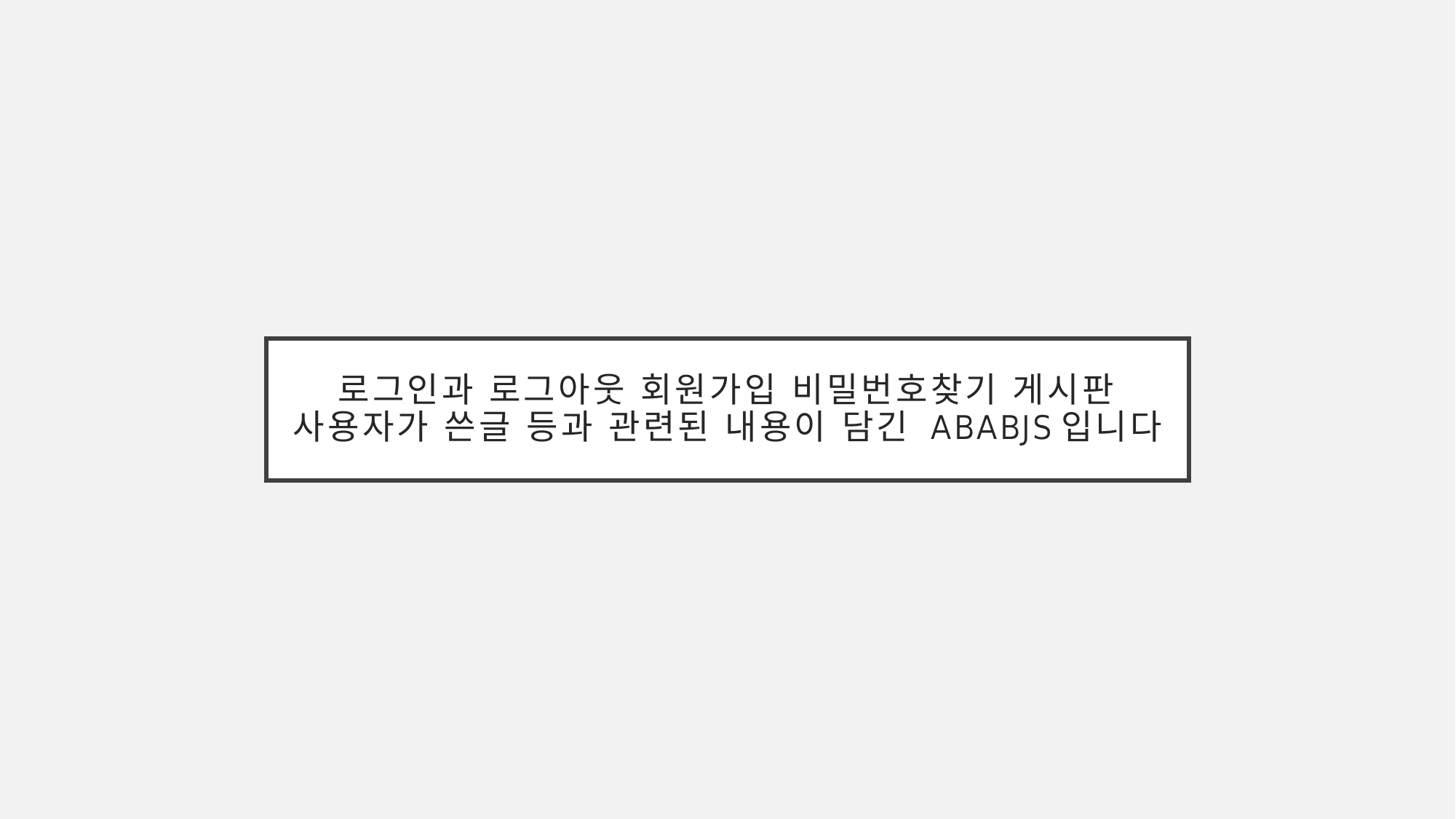

# 로그인과 로그아웃 회원가입 비밀번호찾기 게시판 사용자가 쓴글 등과 관련된 내용이 담긴 ABABjs입니다